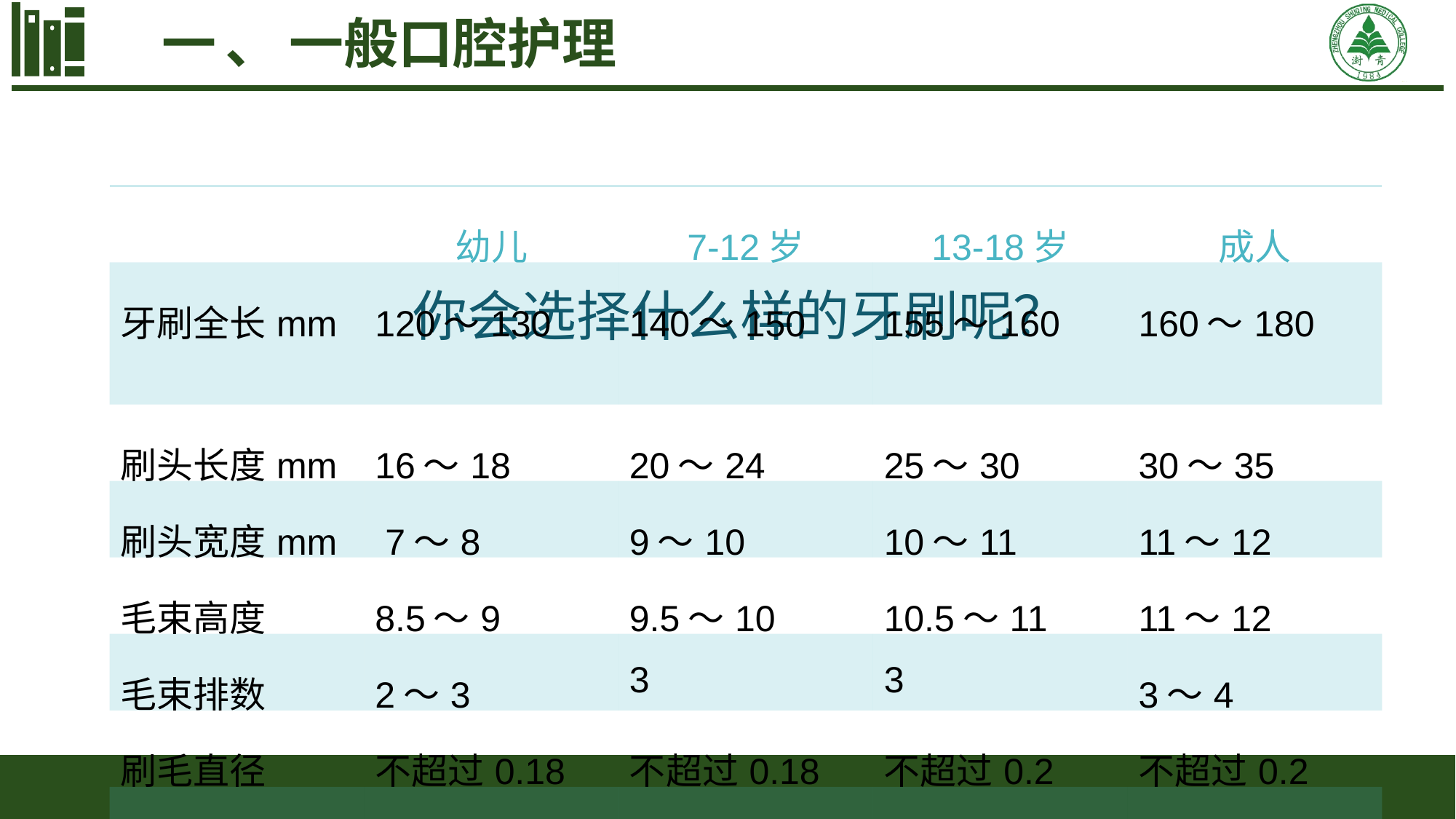

一、一般口腔护理
|  | 幼儿 | 7-12岁 | 13-18岁 | 成人 |
| --- | --- | --- | --- | --- |
| 牙刷全长mm | 120～130 | 140～150 | 155～160 | 160～180 |
| 刷头长度mm | 16～18 | 20～24 | 25～30 | 30～35 |
| 刷头宽度mm | 7～8 | 9～10 | 10～11 | 11～12 |
| 毛束高度 | 8.5～9 | 9.5～10 | 10.5～11 | 11～12 |
| 毛束排数 | 2～3 | 3 | 3 | 3～4 |
| 刷毛直径 | 不超过0.18 | 不超过0.18 | 不超过0.2 | 不超过0.2 |
| 刷毛尖端 | 圆钝形 | 圆钝形 | 圆钝形 | 圆钝形 |
你会选择什么样的牙刷呢？